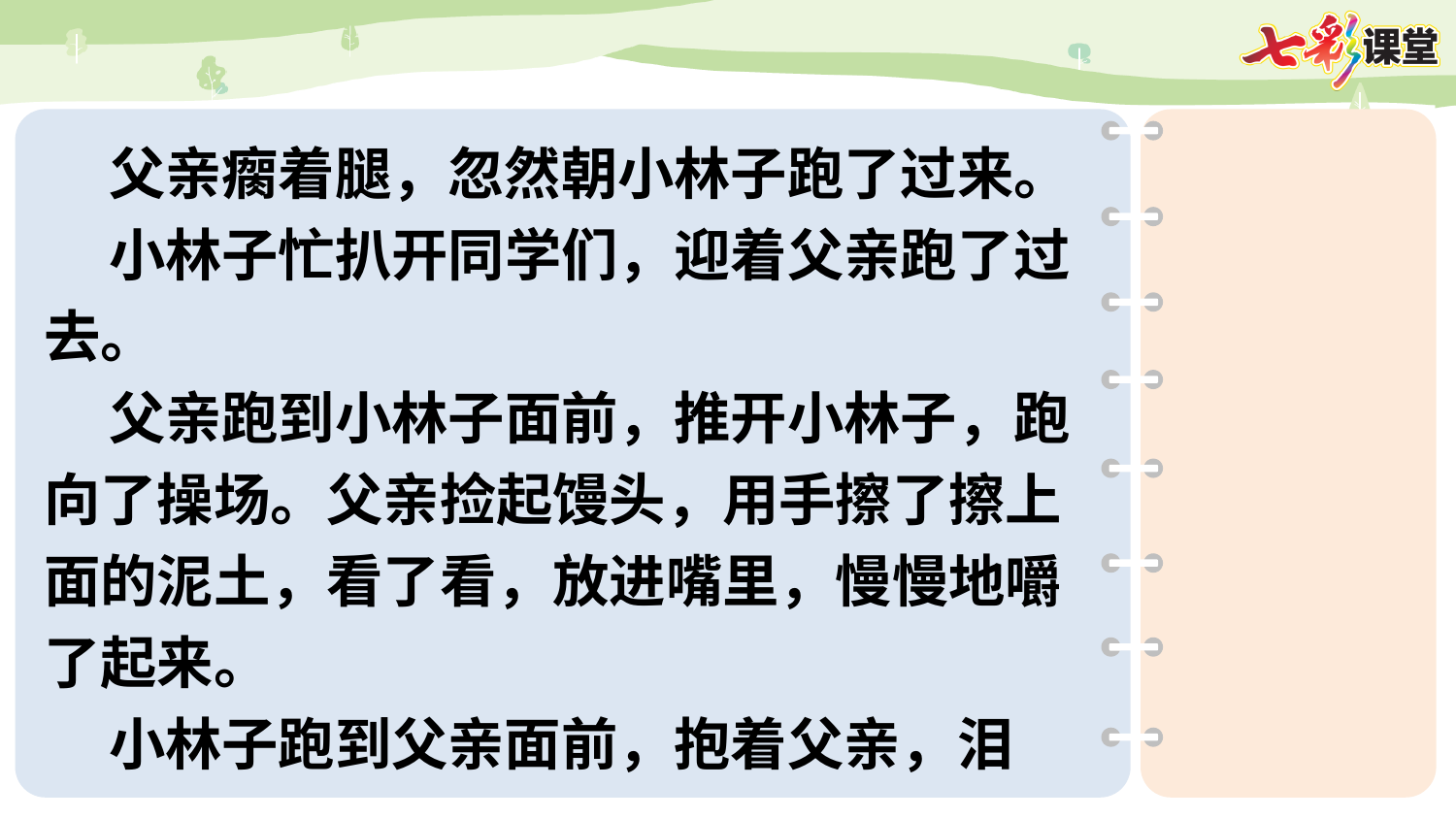

父亲瘸着腿，忽然朝小林子跑了过来。
    小林子忙扒开同学们，迎着父亲跑了过去。
    父亲跑到小林子面前，推开小林子，跑向了操场。父亲捡起馒头，用手擦了擦上面的泥土，看了看，放进嘴里，慢慢地嚼了起来。
    小林子跑到父亲面前，抱着父亲，泪